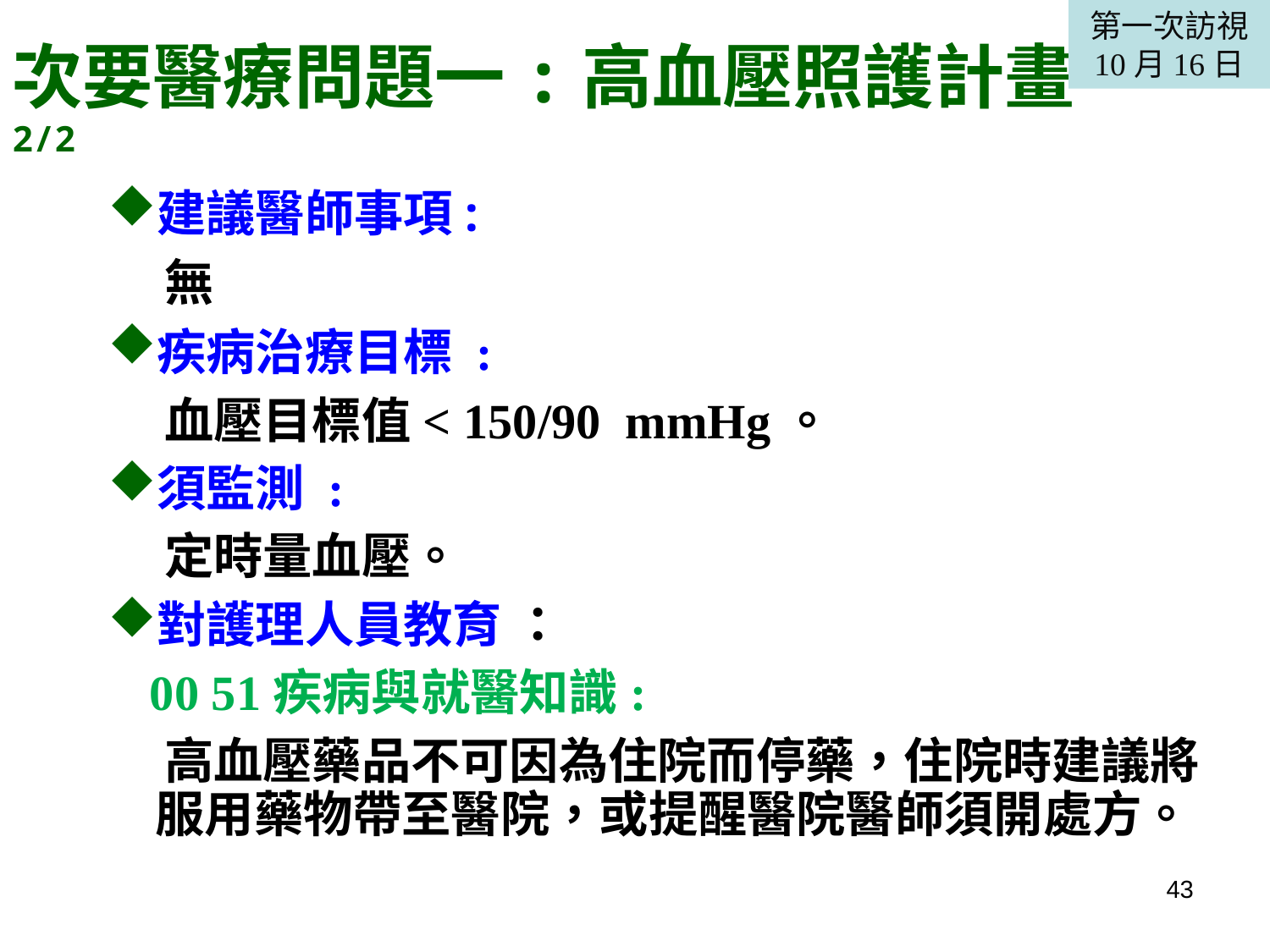

第一次訪視
10月16日
# 次要醫療問題一:高血壓照護計畫2/2
建議醫師事項:
    無
疾病治療目標 :
    血壓目標值< 150/90  mmHg。
須監測 :
    定時量血壓。
對護理人員教育 ：
  00 51疾病與就醫知識:
    高血壓藥品不可因為住院而停藥，住院時建議將服用藥物帶至醫院，或提醒醫院醫師須開處方。

43